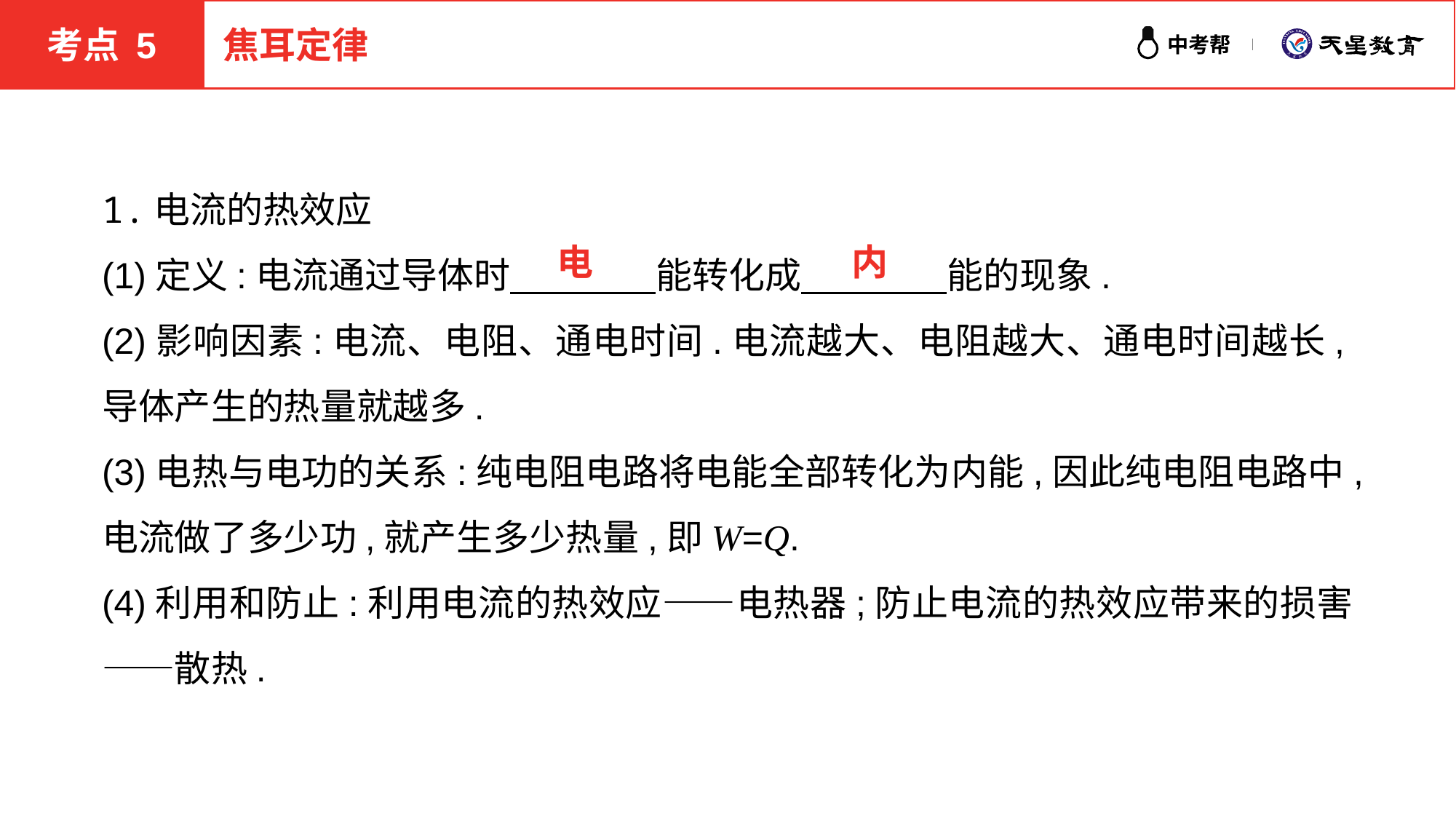

考点 5
焦耳定律
1.电流的热效应
(1)定义:电流通过导体时　　　　能转化成　　　　能的现象.
(2)影响因素:电流、电阻、通电时间.电流越大、电阻越大、通电时间越长,导体产生的热量就越多.
(3)电热与电功的关系:纯电阻电路将电能全部转化为内能,因此纯电阻电路中,电流做了多少功,就产生多少热量,即W=Q.
(4)利用和防止:利用电流的热效应——电热器;防止电流的热效应带来的损害——散热.
内
电